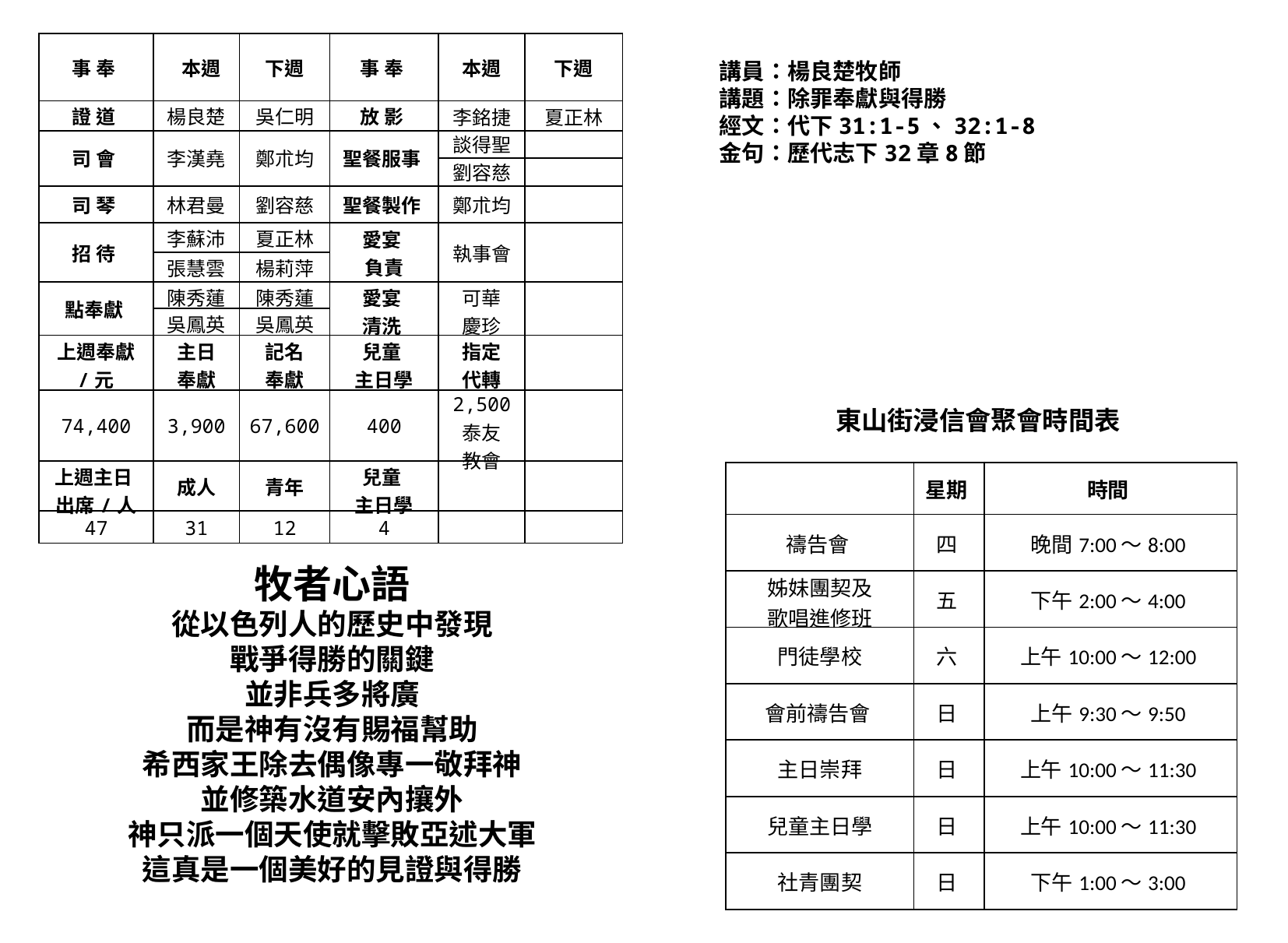

| 事 奉 | 本週 | 下週 | 事 奉 | 本週 | 下週 |
| --- | --- | --- | --- | --- | --- |
| 證 道 | 楊良楚 | 吳仁明 | 放 影 | 李銘捷 | 夏正林 |
| 司 會 | 李漢堯 | 鄭朮均 | 聖餐服事 | 談得聖 |  |
|  |  |  |  | 劉容慈 |  |
| 司 琴 | 林君曼 | 劉容慈 | 聖餐製作 | 鄭朮均 |  |
| 招 待 | 李蘇沛 | 夏正林 | 愛宴 負責 | 執事會 |  |
|  | 張慧雲 | 楊莉萍 |  |  |  |
| 點奉獻 | 陳秀蓮 | 陳秀蓮 | 愛宴 清洗 | 可華 慶珍 |  |
|  | 吳鳳英 | 吳鳳英 |  |  |  |
| 上週奉獻 /元 | 主日 奉獻 | 記名 奉獻 | 兒童 主日學 | 指定 代轉 |  |
| 74,400 | 3,900 | 67,600 | 400 | 2,500 泰友 教會 |  |
| 上週主日 出席/人 | 成人 | 青年 | 兒童 主日學 |  |  |
| 47 | 31 | 12 | 4 |  |  |

講員：楊良楚牧師
講題：除罪奉獻與得勝
經文：代下31:1-5、32:1-8
金句：歷代志下32章8節

東山街浸信會聚會時間表
|  | 星期 | 時間 |
| --- | --- | --- |
| 禱告會 | 四 | 晚間7:00～8:00 |
| 姊妹團契及 歌唱進修班 | 五 | 下午2:00～4:00 |
| 門徒學校 | 六 | 上午10:00～12:00 |
| 會前禱告會 | 日 | 上午9:30～9:50 |
| 主日崇拜 | 日 | 上午10:00～11:30 |
| 兒童主日學 | 日 | 上午10:00～11:30 |
| 社青團契 | 日 | 下午1:00～3:00 |
牧者心語
從以色列人的歷史中發現
戰爭得勝的關鍵
並非兵多將廣
而是神有沒有賜福幫助
希西家王除去偶像專一敬拜神
並修築水道安內攘外
神只派一個天使就擊敗亞述大軍
這真是一個美好的見證與得勝